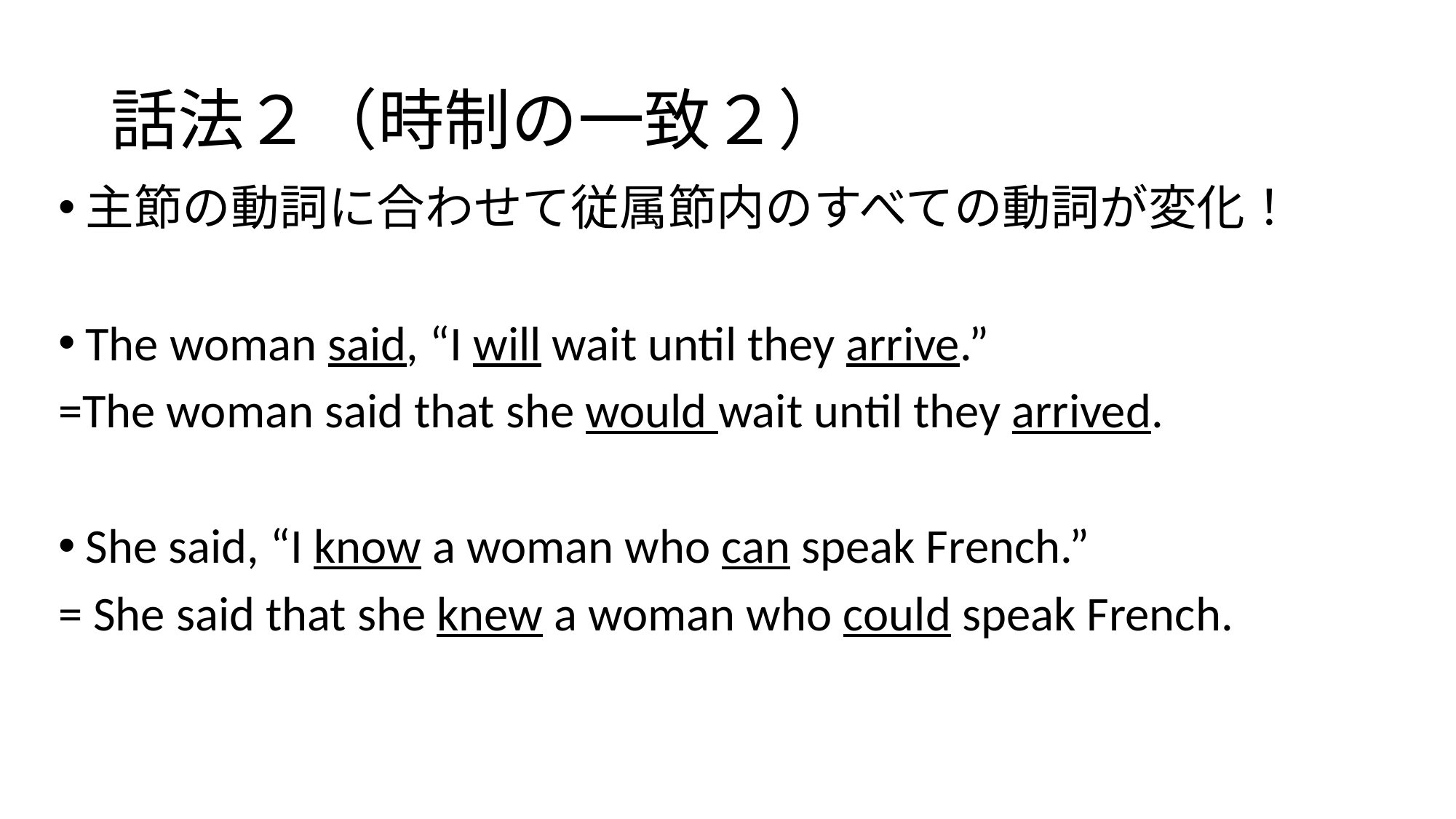

# 話法２（時制の一致２）
主節の動詞に合わせて従属節内のすべての動詞が変化！

The woman said, “I will wait until they arrive.”
=The woman said that she would wait until they arrived.

She said, “I know a woman who can speak French.”
= She said that she knew a woman who could speak French.